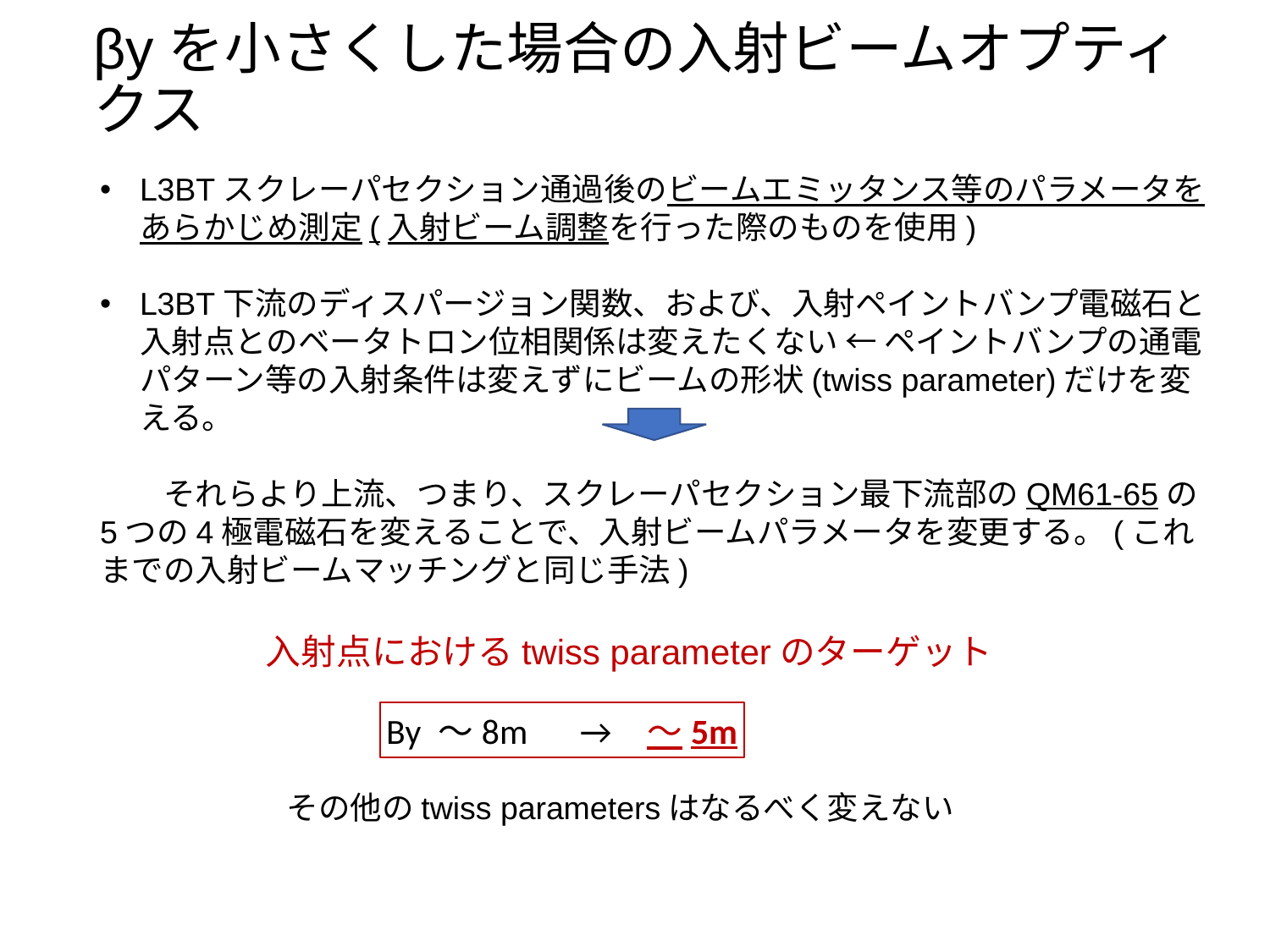

# βyを小さくした場合の入射ビームオプティクス
L3BTスクレーパセクション通過後のビームエミッタンス等のパラメータをあらかじめ測定(入射ビーム調整を行った際のものを使用)

L3BT下流のディスパージョン関数、および、入射ペイントバンプ電磁石と入射点とのベータトロン位相関係は変えたくない ← ペイントバンプの通電パターン等の入射条件は変えずにビームの形状(twiss parameter)だけを変える。

それらより上流、つまり、スクレーパセクション最下流部のQM61-65の5つの4極電磁石を変えることで、入射ビームパラメータを変更する。(これまでの入射ビームマッチングと同じ手法)

入射点におけるtwiss parameterのターゲット
Βy 〜8m 　→　〜5m
その他のtwiss parametersはなるべく変えない